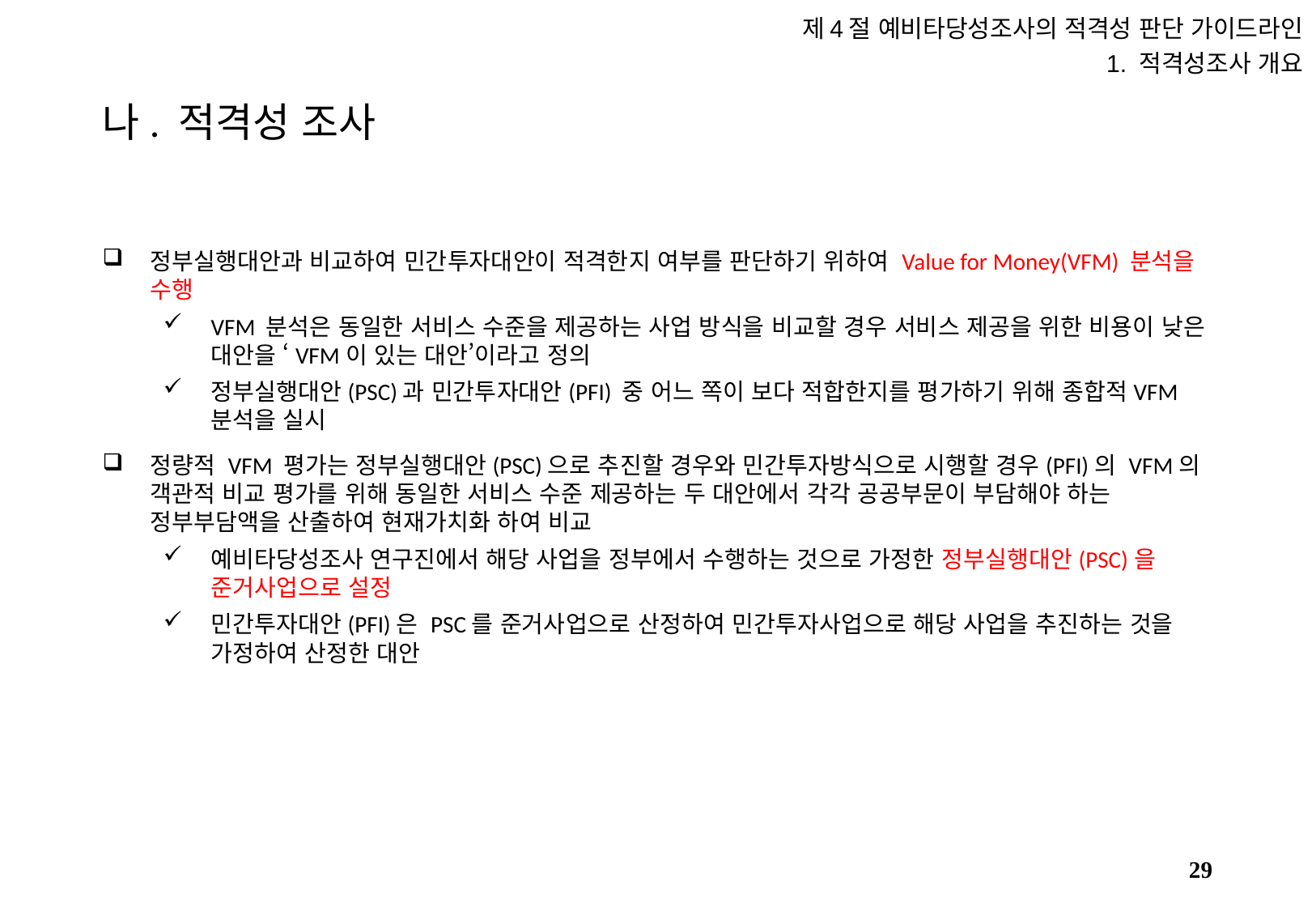

제4절 예비타당성조사의 적격성 판단 가이드라인
1. 적격성조사 개요
# 나. 적격성 조사
정부실행대안과 비교하여 민간투자대안이 적격한지 여부를 판단하기 위하여 Value for Money(VFM) 분석을 수행
VFM 분석은 동일한 서비스 수준을 제공하는 사업 방식을 비교할 경우 서비스 제공을 위한 비용이 낮은 대안을 ‘VFM이 있는 대안’이라고 정의
정부실행대안(PSC)과 민간투자대안(PFI) 중 어느 쪽이 보다 적합한지를 평가하기 위해 종합적VFM 분석을 실시
정량적 VFM 평가는 정부실행대안(PSC)으로 추진할 경우와 민간투자방식으로 시행할 경우(PFI)의 VFM의 객관적 비교 평가를 위해 동일한 서비스 수준 제공하는 두 대안에서 각각 공공부문이 부담해야 하는 정부부담액을 산출하여 현재가치화 하여 비교
예비타당성조사 연구진에서 해당 사업을 정부에서 수행하는 것으로 가정한 정부실행대안(PSC)을 준거사업으로 설정
민간투자대안(PFI)은 PSC를 준거사업으로 산정하여 민간투자사업으로 해당 사업을 추진하는 것을 가정하여 산정한 대안
29